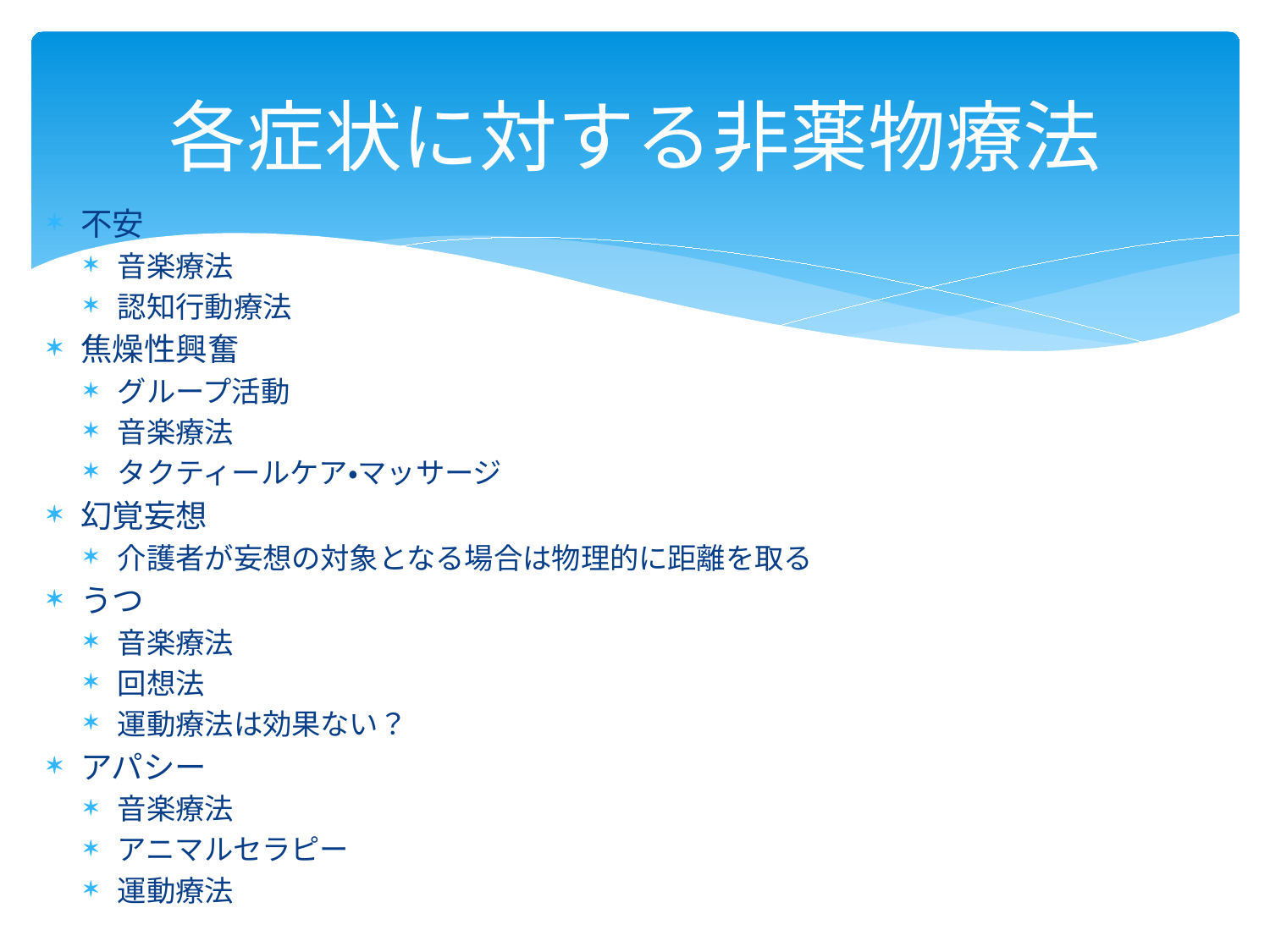

# 各症状に対する非薬物療法
不安
音楽療法
認知行動療法
焦燥性興奮
グループ活動
音楽療法
タクティールケア・マッサージ
幻覚妄想
介護者が妄想の対象となる場合は物理的に距離を取る
うつ
音楽療法
回想法
運動療法は効果ない？
アパシー
音楽療法
アニマルセラピー
運動療法